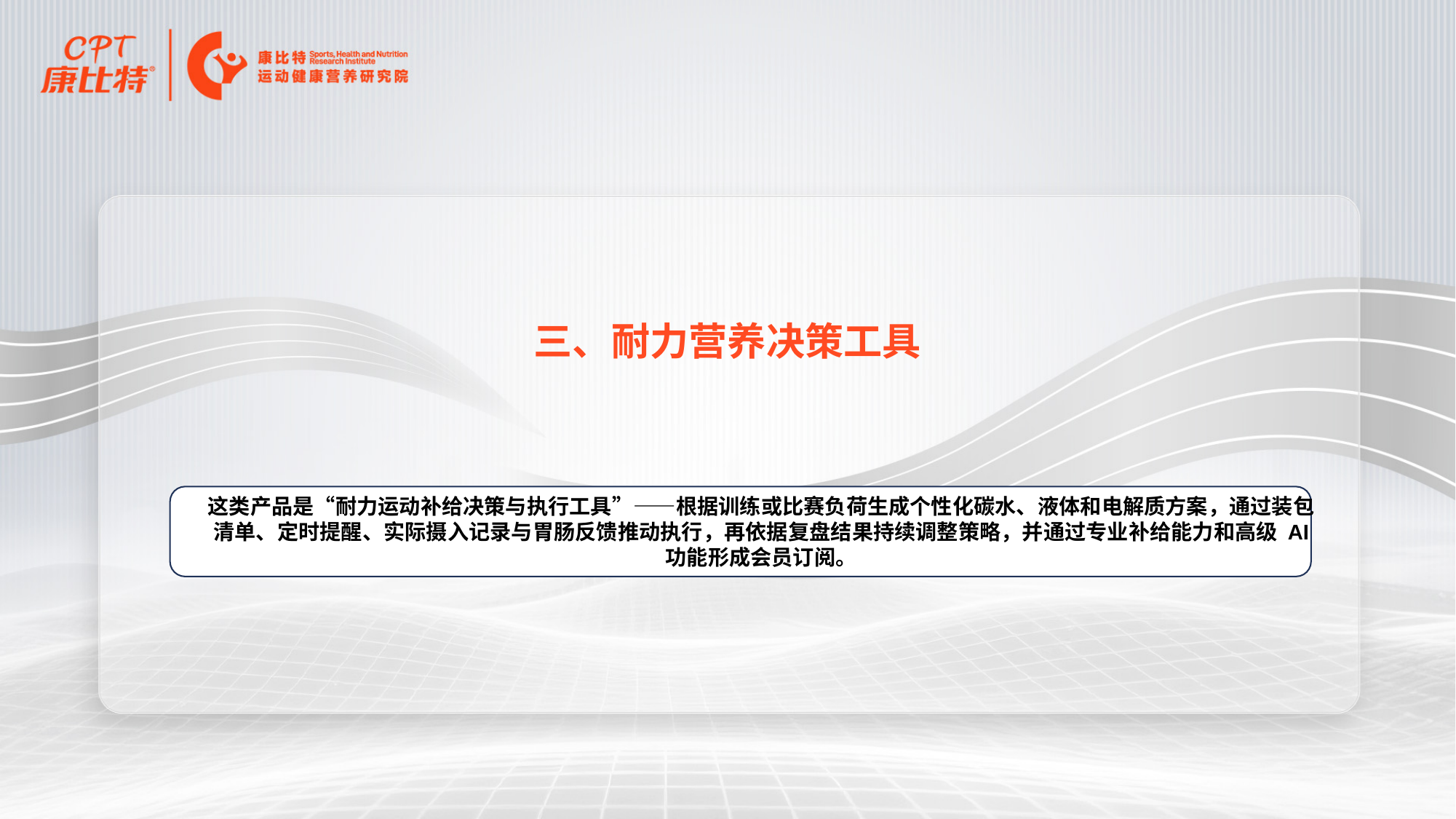

三、耐力营养决策工具

这类产品是“耐力运动补给决策与执行工具”——根据训练或比赛负荷生成个性化碳水、液体和电解质方案，通过装包清单、定时提醒、实际摄入记录与胃肠反馈推动执行，再依据复盘结果持续调整策略，并通过专业补给能力和高级 AI 功能形成会员订阅。